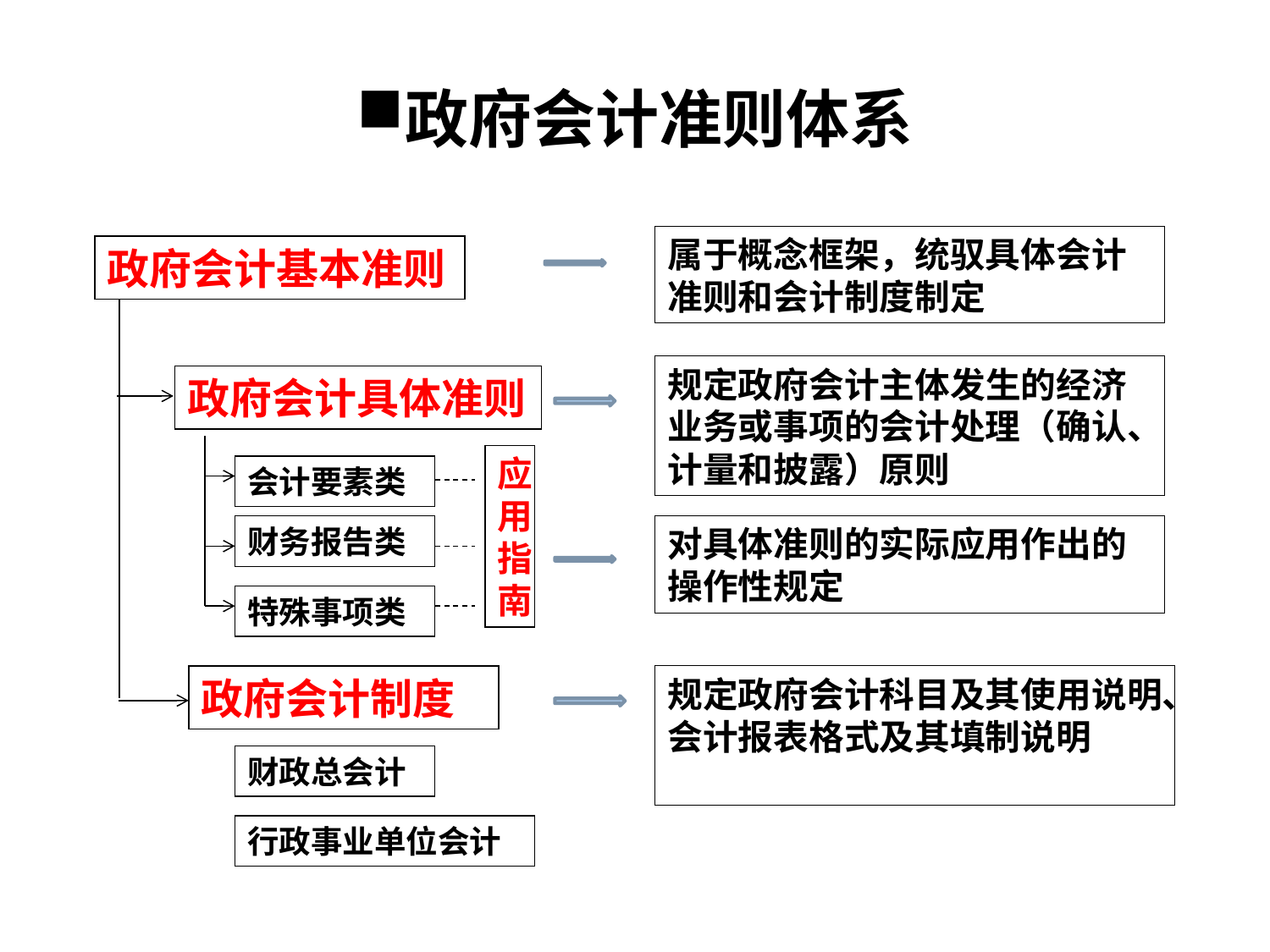

# 政府会计准则体系
属于概念框架，统驭具体会计准则和会计制度制定
政府会计基本准则

规定政府会计主体发生的经济业务或事项的会计处理（确认、计量和披露）原则
政府会计具体准则

应用指南
会计要素类
财务报告类
对具体准则的实际应用作出的操作性规定

特殊事项类
政府会计制度
规定政府会计科目及其使用说明、会计报表格式及其填制说明

财政总会计
行政事业单位会计

15